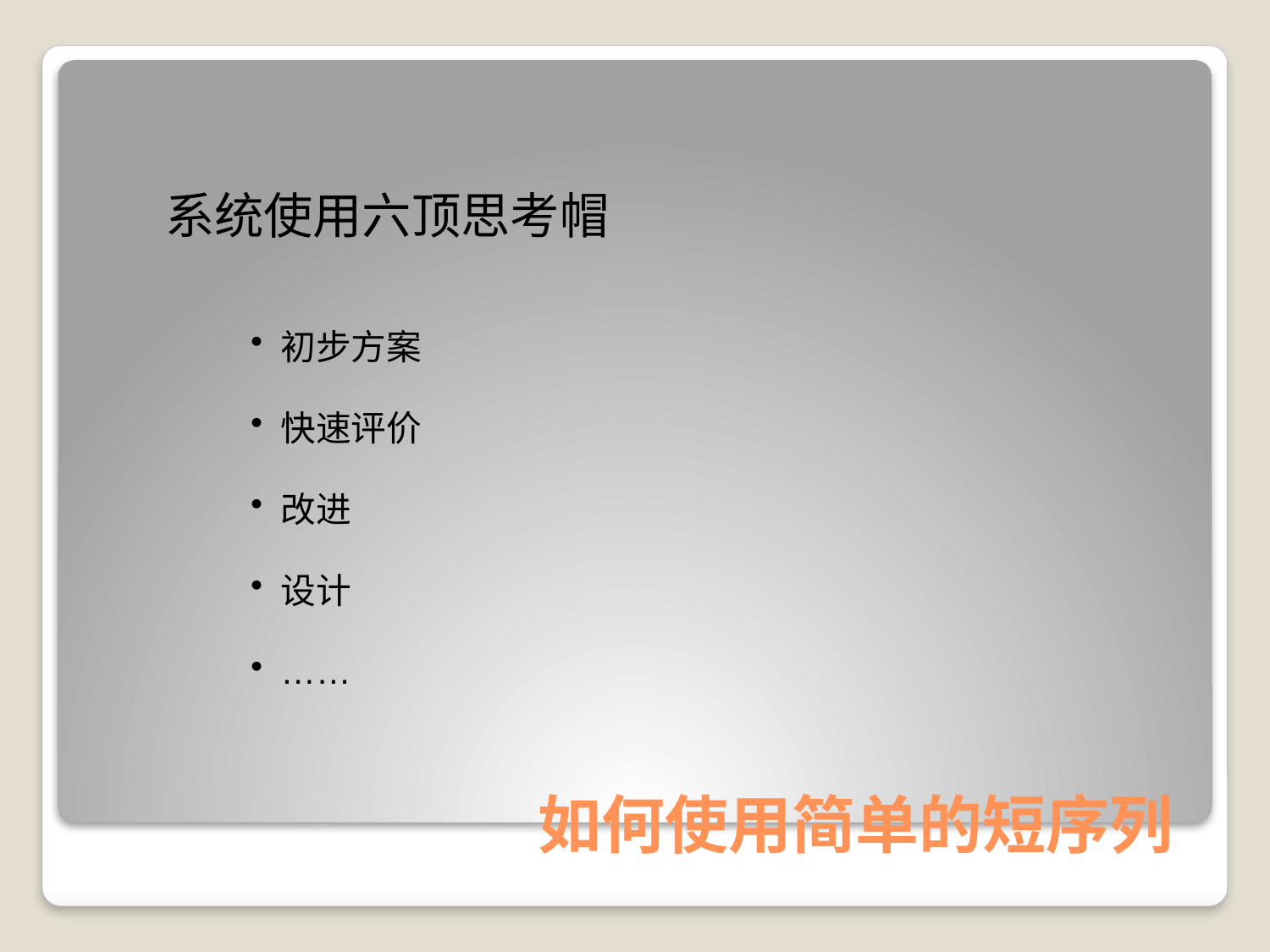

系统使用六顶思考帽
初步方案
快速评价
改进
设计
……
# 如何使用简单的短序列